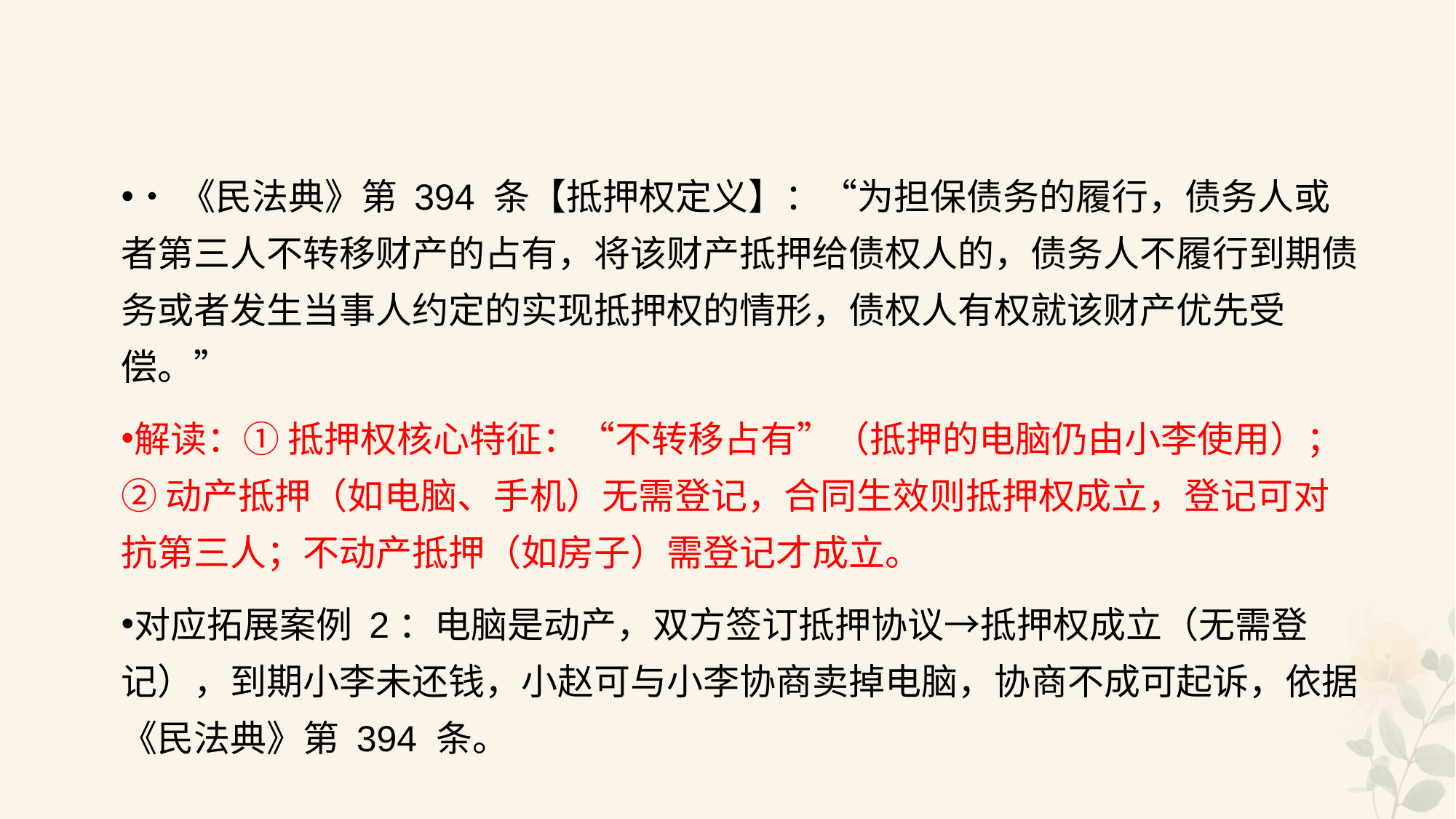

#
•《民法典》第 394 条【抵押权定义】：“为担保债务的履行，债务人或者第三人不转移财产的占有，将该财产抵押给债权人的，债务人不履行到期债务或者发生当事人约定的实现抵押权的情形，债权人有权就该财产优先受偿。”
解读：① 抵押权核心特征：“不转移占有”（抵押的电脑仍由小李使用）；② 动产抵押（如电脑、手机）无需登记，合同生效则抵押权成立，登记可对抗第三人；不动产抵押（如房子）需登记才成立。
对应拓展案例 2：电脑是动产，双方签订抵押协议→抵押权成立（无需登记），到期小李未还钱，小赵可与小李协商卖掉电脑，协商不成可起诉，依据《民法典》第 394 条。